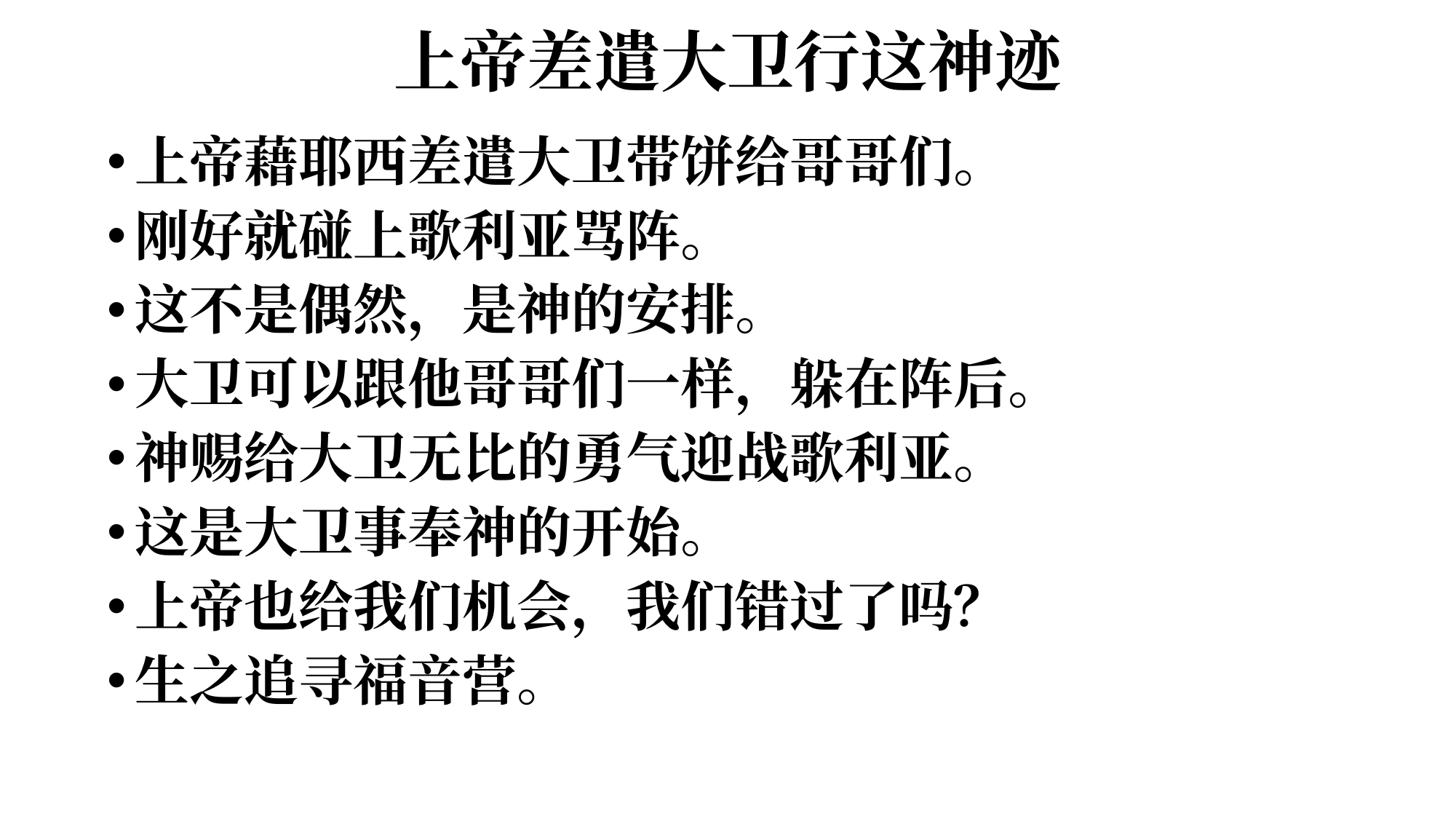

# 上帝差遣大卫行这神迹
上帝藉耶西差遣大卫带饼给哥哥们。
刚好就碰上歌利亚骂阵。
这不是偶然，是神的安排。
大卫可以跟他哥哥们一样，躲在阵后。
神赐给大卫无比的勇气迎战歌利亚。
这是大卫事奉神的开始。
上帝也给我们机会，我们错过了吗？
生之追寻福音营。